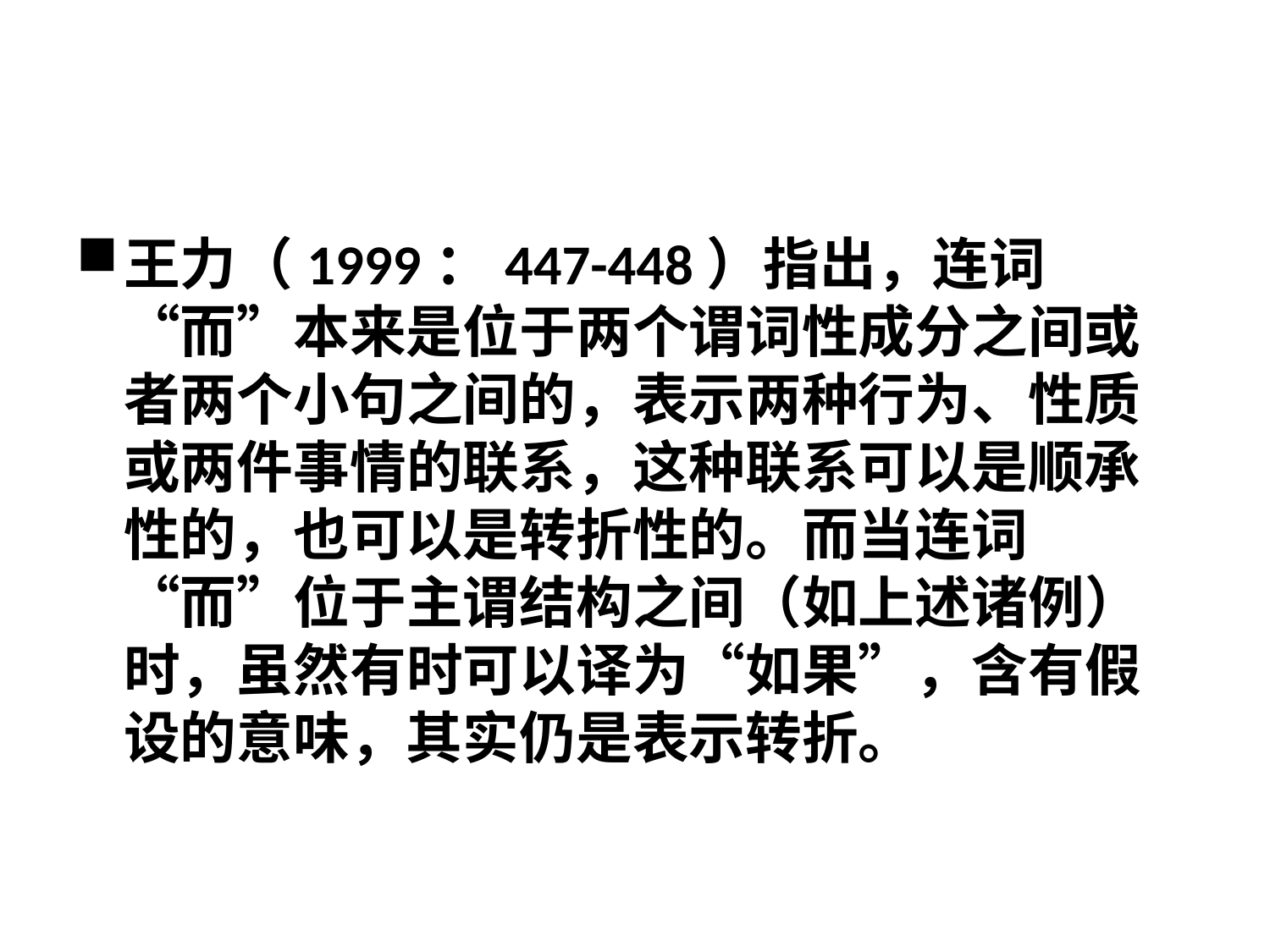

#
王力（1999：447-448）指出，连词“而”本来是位于两个谓词性成分之间或者两个小句之间的，表示两种行为、性质或两件事情的联系，这种联系可以是顺承性的，也可以是转折性的。而当连词“而”位于主谓结构之间（如上述诸例）时，虽然有时可以译为“如果”，含有假设的意味，其实仍是表示转折。